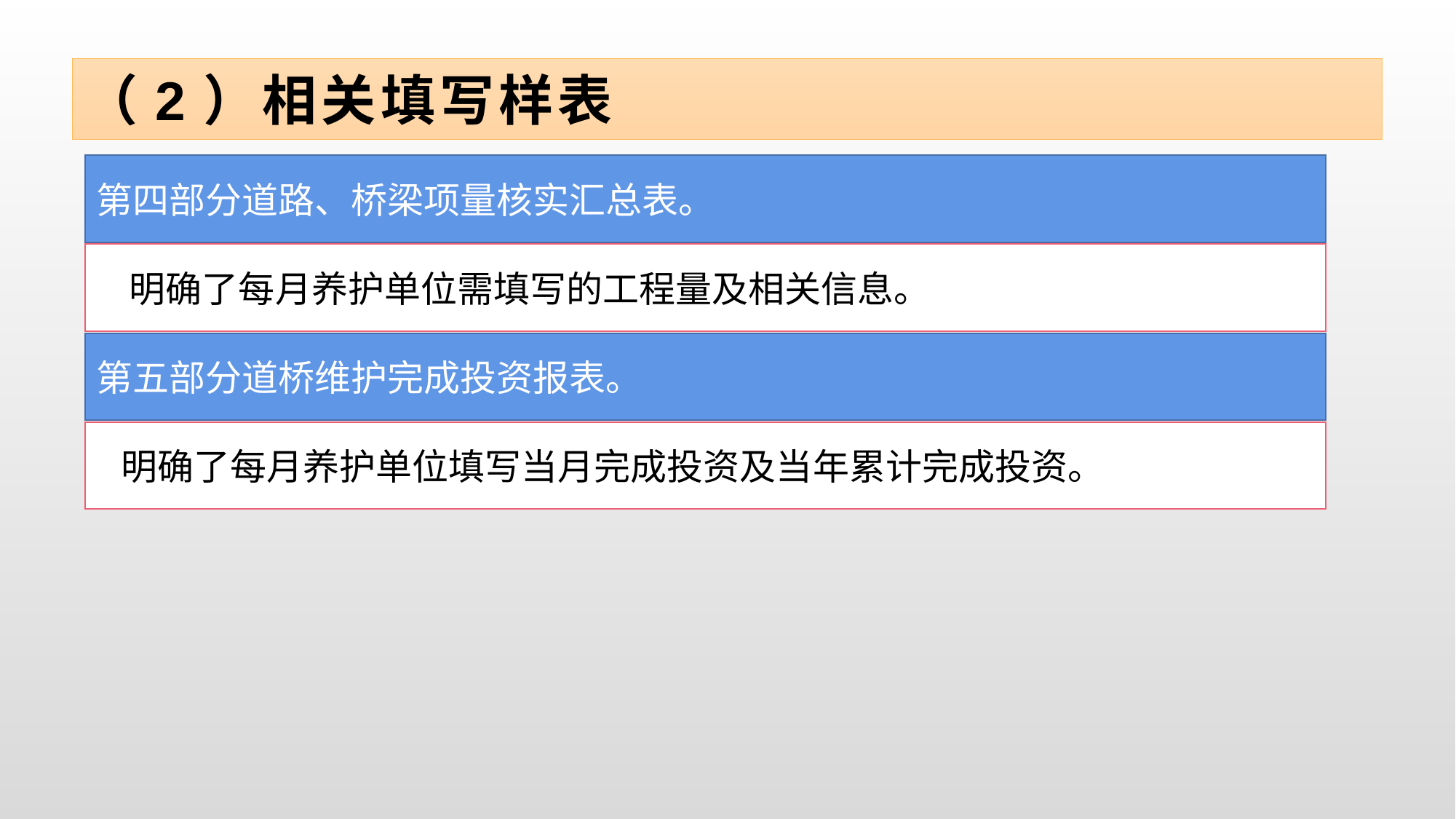

# （2）相关填写样表
第四部分道路、桥梁项量核实汇总表。
   明确了每月养护单位需填写的工程量及相关信息。
第五部分道桥维护完成投资报表。
  明确了每月养护单位填写当月完成投资及当年累计完成投资。